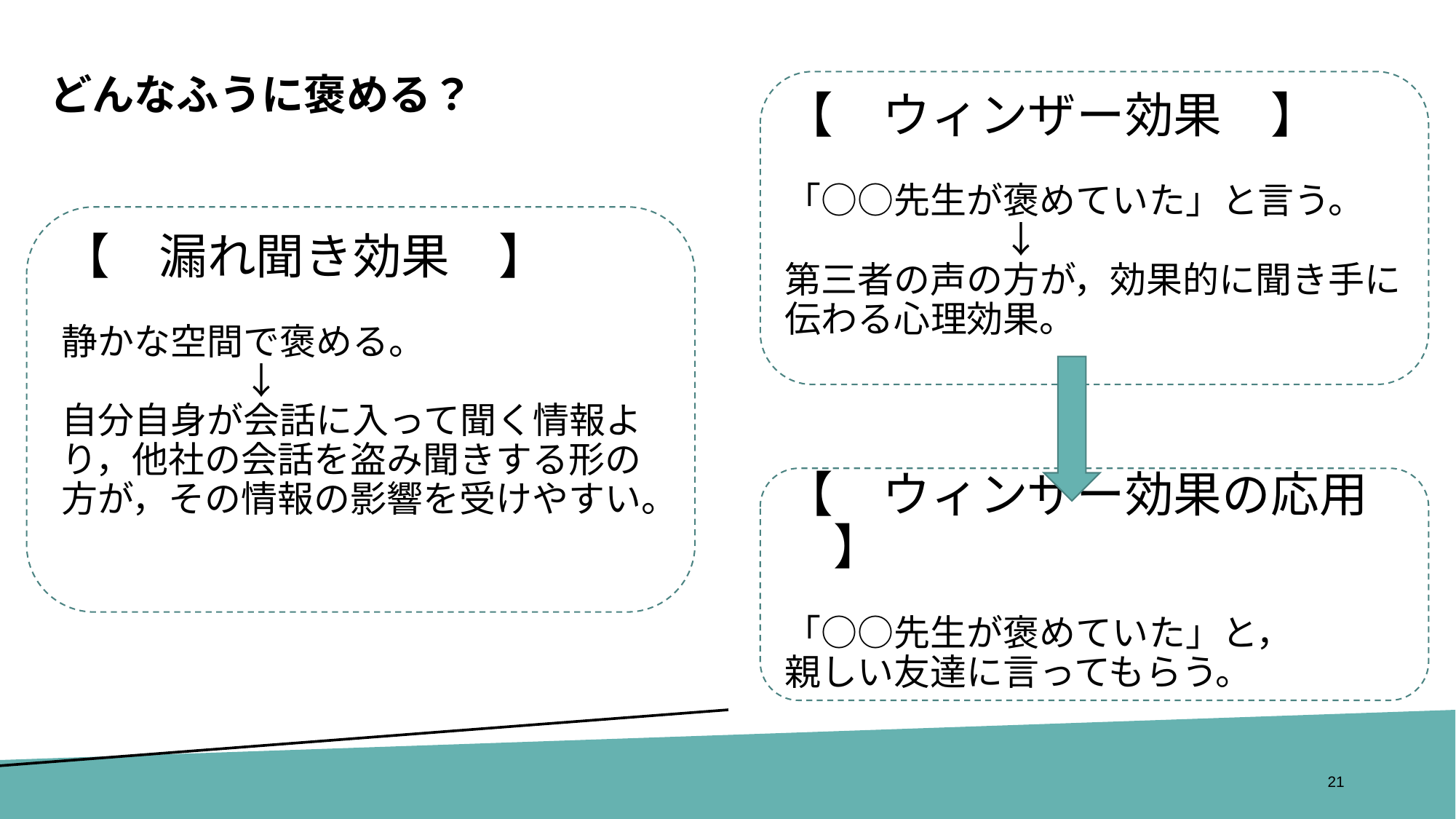

【　ウィンザー効果　】

「○○先生が褒めていた」と言う。
　　　　　　↓
第三者の声の方が，効果的に聞き手に伝わる心理効果。
どんなふうに褒める？

【　漏れ聞き効果　】

静かな空間で褒める。
　　　　　↓
自分自身が会話に入って聞く情報より，他社の会話を盗み聞きする形の方が，その情報の影響を受けやすい。

【　ウィンザー効果の応用　】

「○○先生が褒めていた」と，
親しい友達に言ってもらう。

21